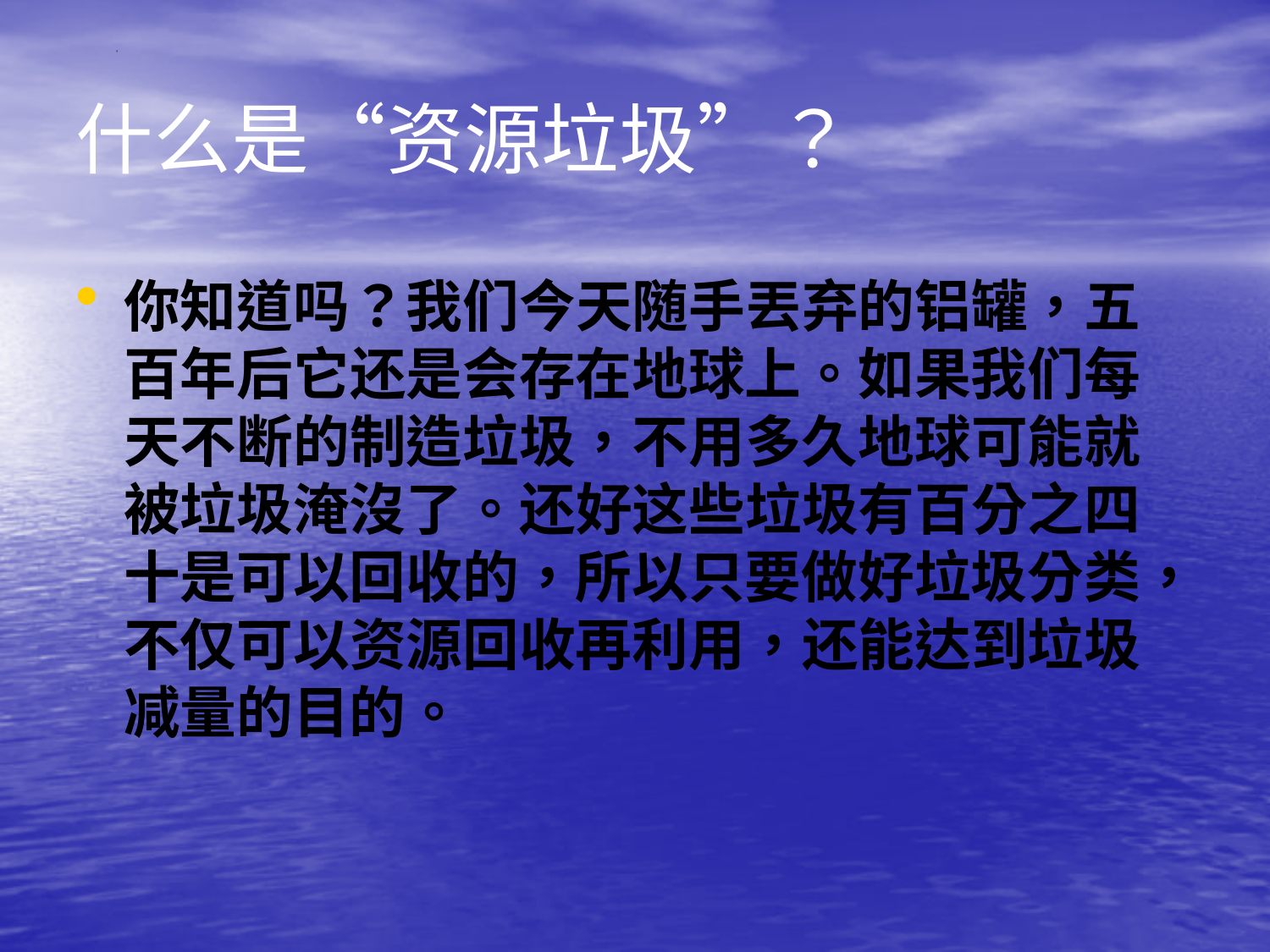

# 什么是“资源垃圾”？
你知道吗？我们今天随手丟弃的铝罐，五百年后它还是会存在地球上。如果我们每天不断的制造垃圾，不用多久地球可能就被垃圾淹沒了。还好这些垃圾有百分之四十是可以回收的，所以只要做好垃圾分类，不仅可以资源回收再利用，还能达到垃圾减量的目的。